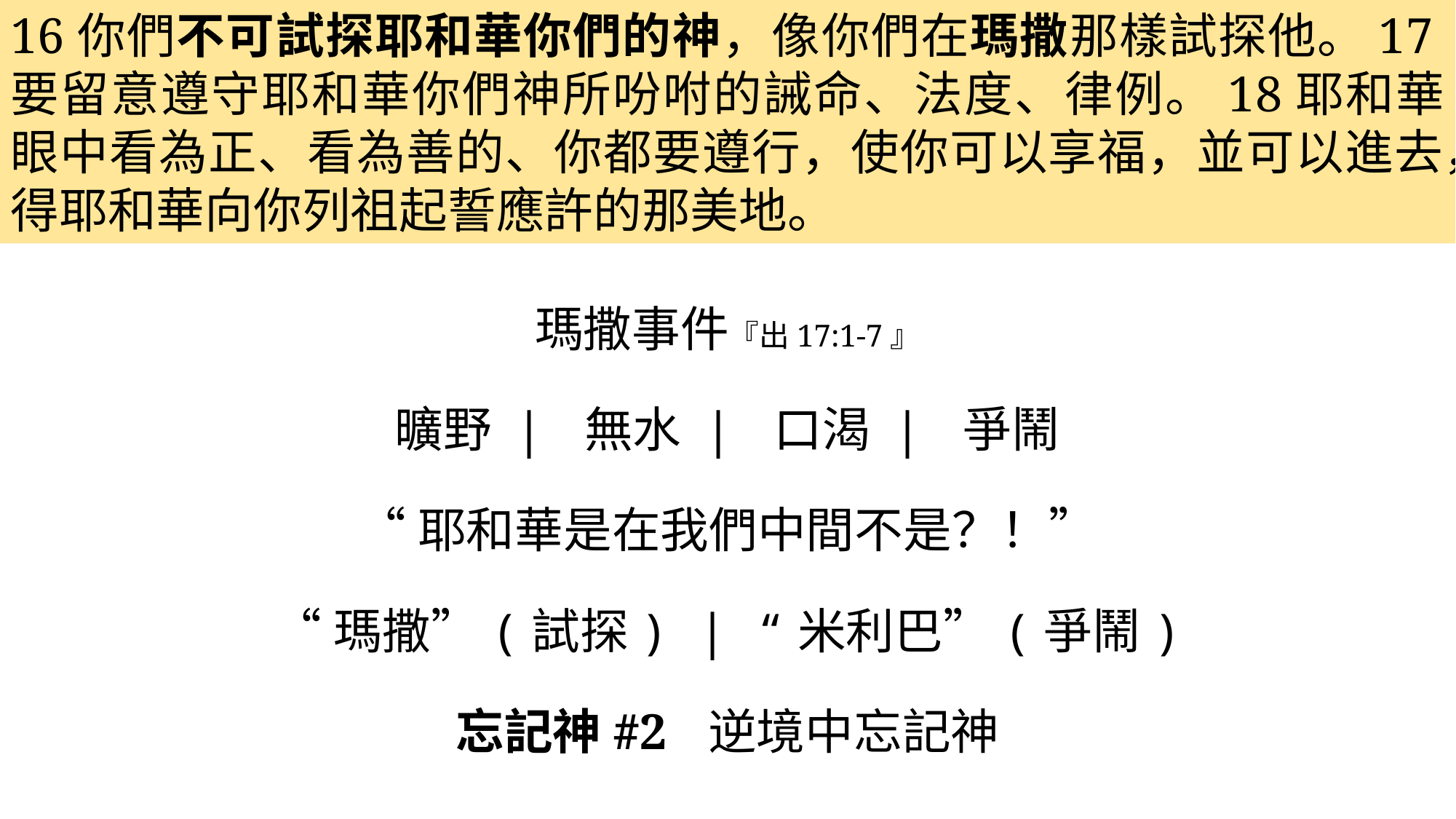

16你們不可試探耶和華你們的神，像你們在瑪撒那樣試探他。17要留意遵守耶和華你們神所吩咐的誡命、法度、律例。18耶和華眼中看為正、看為善的、你都要遵行，使你可以享福，並可以進去，得耶和華向你列祖起誓應許的那美地。
瑪撒事件『出17:1-7』
曠野 | 無水 | 口渴 | 爭鬧
“耶和華是在我們中間不是？！”
“瑪撒”(試探) | “米利巴”(爭鬧)
忘記神#2 逆境中忘記神